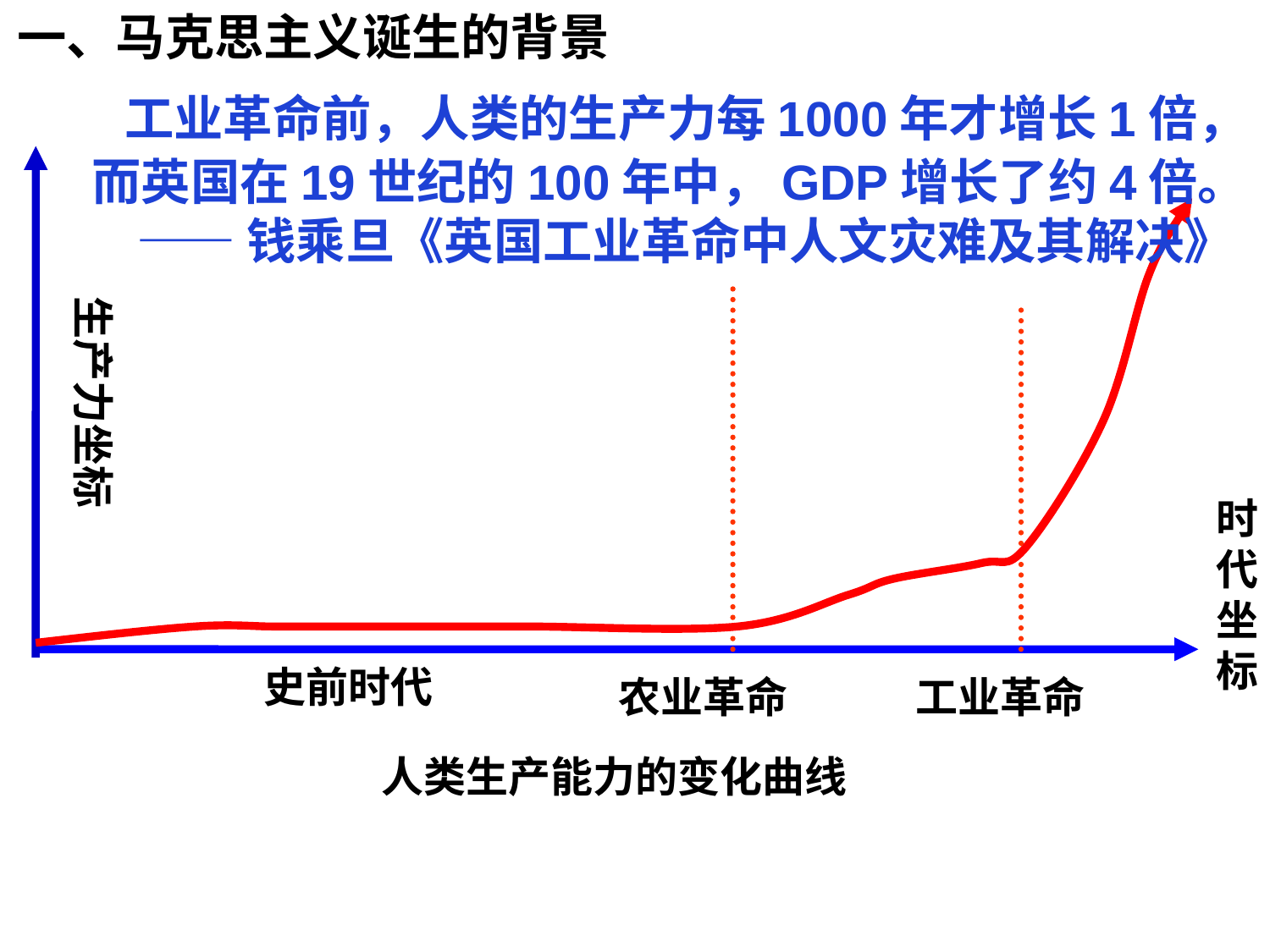

一、马克思主义诞生的背景
 工业革命前，人类的生产力每1000年才增长1倍，而英国在19世纪的100年中，GDP增长了约4倍。
    ——钱乘旦《英国工业革命中人文灾难及其解决》

生产力坐标

时代坐标

史前时代
农业革命
工业革命
人类生产能力的变化曲线